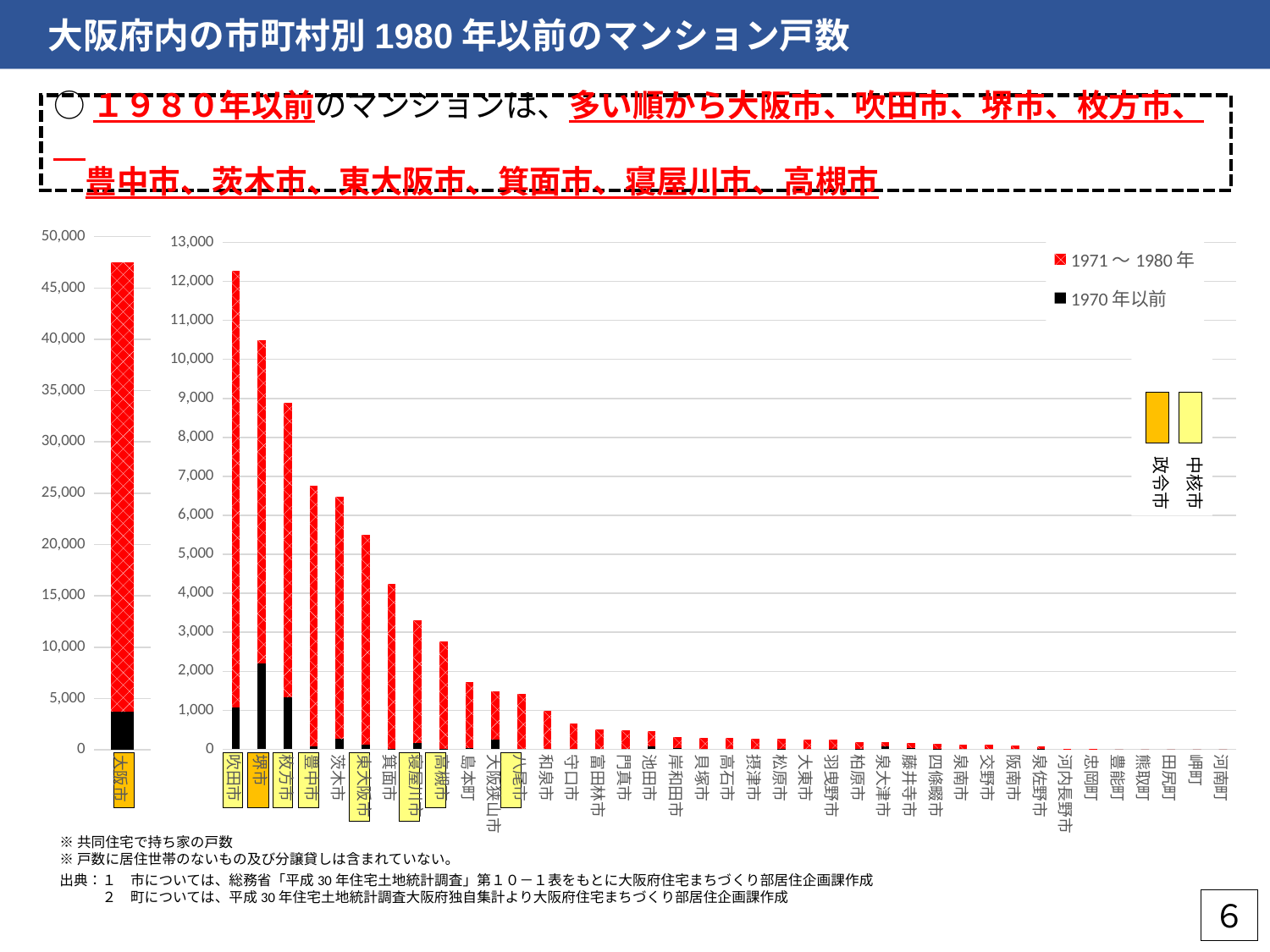

大阪府内の市町村別1980年以前のマンション戸数
○１９８０年以前のマンションは、多い順から大阪市、吹田市、堺市、枚方市、
　豊中市、茨木市、東大阪市、箕面市、寝屋川市、高槻市

### Chart

| Category | 1970年以前 | 1971～1980年 |
|---|---|---|
| 大阪市 | 3700.0 | 43800.0 |

### Chart

| Category | 1970年以前 | 1971～1980年 |
|---|---|---|
| 吹田市 | 1080.0 | 11200.0 |
| 堺市 | 2200.0 | 8300.0 |
| 枚方市 | 1330.0 | 7560.0 |
| 豊中市 | 70.0 | 6680.0 |
| 茨木市 | 260.0 | 6220.0 |
| 東大阪市 | 120.0 | 5390.0 |
| 箕面市 | 20.0 | 4220.0 |
| 寝屋川市 | 160.0 | 3140.0 |
| 高槻市 | 20.0 | 2740.0 |
| 島本町 | 24.63054075 | 1691.9673499400005 |
| 大阪狭山市 | 240.0 | 1250.0 |
| 八尾市 | 0.0 | 1430.0 |
| 和泉市 | 0.0 | 990.0 |
| 守口市 | 0.0 | 660.0 |
| 富田林市 | 0.0 | 510.0 |
| 門真市 | 0.0 | 490.0 |
| 池田市 | 80.0 | 390.0 |
| 岸和田市 | 40.0 | 280.0 |
| 貝塚市 | 0.0 | 300.0 |
| 高石市 | 0.0 | 300.0 |
| 摂津市 | 0.0 | 270.0 |
| 松原市 | 10.0 | 250.0 |
| 大東市 | 0.0 | 250.0 |
| 羽曳野市 | 20.0 | 230.0 |
| 柏原市 | 10.0 | 180.0 |
| 泉大津市 | 70.0 | 110.0 |
| 藤井寺市 | 40.0 | 120.0 |
| 四條畷市 | 20.0 | 130.0 |
| 泉南市 | 0.0 | 110.0 |
| 交野市 | 0.0 | 110.0 |
| 阪南市 | 0.0 | 100.0 |
| 泉佐野市 | 20.0 | 60.0 |
| 河内長野市 | 10.0 | 10.0 |
| 忠岡町 | 0.0 | 18.23453719 |
| 豊能町 | 0.0 | 0.0 |
| 熊取町 | 0.0 | 0.0 |
| 田尻町 | 0.0 | 0.0 |
| 岬町 | 0.0 | 0.0 |
| 河南町 | 0.0 | 0.0 |

政令市
中核市

※共同住宅で持ち家の戸数
※戸数に居住世帯のないもの及び分譲貸しは含まれていない。
出典：１　市については、総務省「平成30年住宅土地統計調査」第１０－１表をもとに大阪府住宅まちづくり部居住企画課作成
　　　２　町については、平成30年住宅土地統計調査大阪府独自集計より大阪府住宅まちづくり部居住企画課作成
６